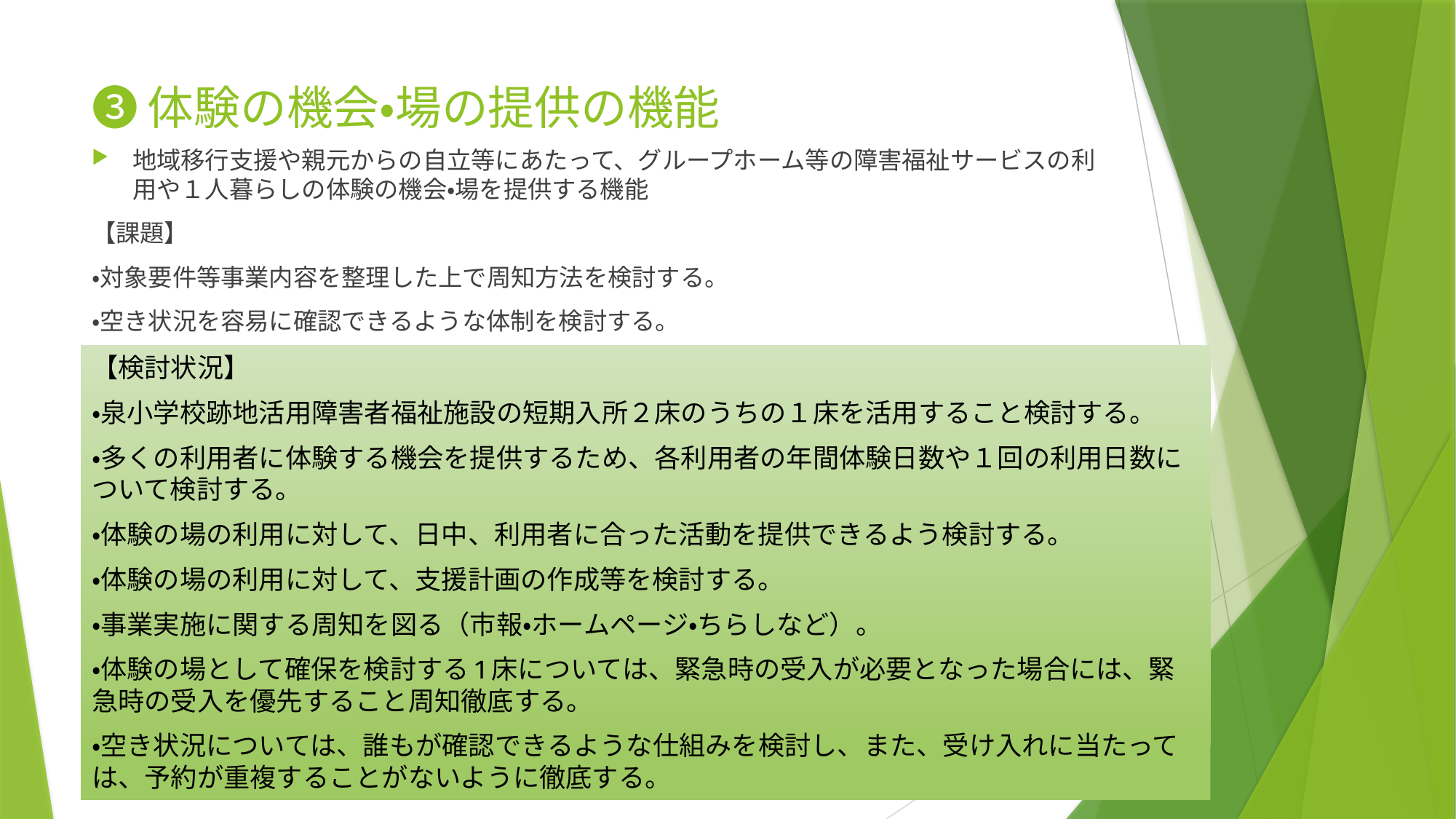

# ❸体験の機会・場の提供の機能
地域移行支援や親元からの自立等にあたって、グループホーム等の障害福祉サービスの利用や１人暮らしの体験の機会・場を提供する機能
【課題】
・対象要件等事業内容を整理した上で周知方法を検討する。
・空き状況を容易に確認できるような体制を検討する。
【検討状況】
・泉小学校跡地活用障害者福祉施設の短期入所２床のうちの１床を活用すること検討する。
・多くの利用者に体験する機会を提供するため、各利用者の年間体験日数や１回の利用日数について検討する。
・体験の場の利用に対して、日中、利用者に合った活動を提供できるよう検討する。
・体験の場の利用に対して、支援計画の作成等を検討する。
・事業実施に関する周知を図る（市報・ホームページ・ちらしなど）。
・体験の場として確保を検討する1床については、緊急時の受入が必要となった場合には、緊急時の受入を優先すること周知徹底する。
・空き状況については、誰もが確認できるような仕組みを検討し、また、受け入れに当たっては、予約が重複することがないように徹底する。